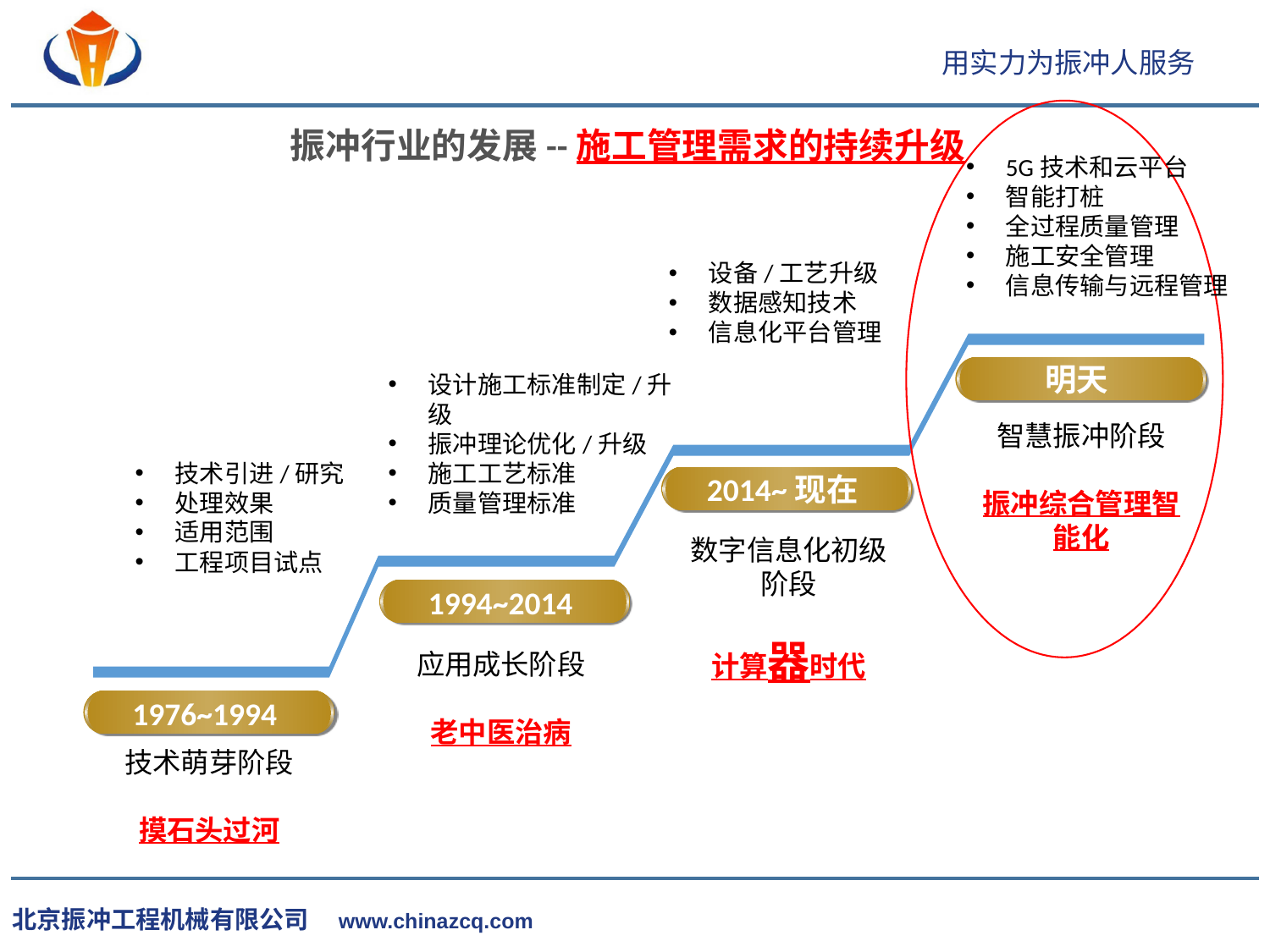

振冲行业的发展--施工管理需求的持续升级
5G技术和云平台
智能打桩
全过程质量管理
施工安全管理
信息传输与远程管理
设备/工艺升级
数据感知技术
信息化平台管理

明天

设计施工标准制定/升级
振冲理论优化/升级
施工工艺标准
质量管理标准

智慧振冲阶段

振冲综合管理智能化
技术引进/研究
处理效果
适用范围
工程项目试点
2014~现在

数字信息化初级阶段

计算器时代
1994~2014

应用成长阶段

老中医治病
1976~1994

技术萌芽阶段

摸石头过河